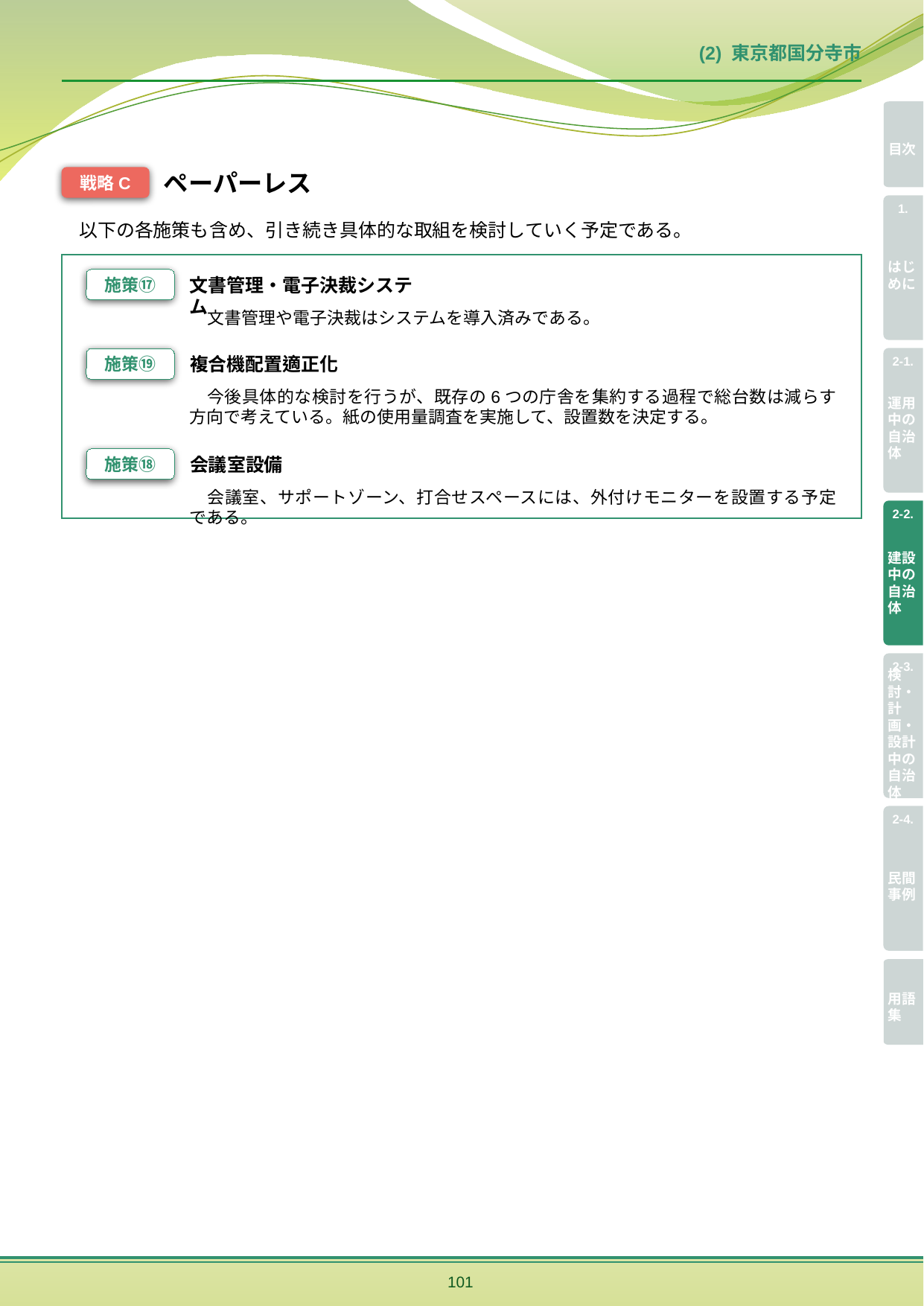

(2) 東京都国分寺市
戦略C
ペーパーレス
以下の各施策も含め、引き続き具体的な取組を検討していく予定である。

施策⑰
文書管理・電子決裁システム
文書管理や電子決裁はシステムを導入済みである。
施策⑲
複合機配置適正化
今後具体的な検討を行うが、既存の6つの庁舎を集約する過程で総台数は減らす方向で考えている。紙の使用量調査を実施して、設置数を決定する。
施策⑱
会議室設備
会議室、サポートゾーン、打合せスペースには、外付けモニターを設置する予定である。
101